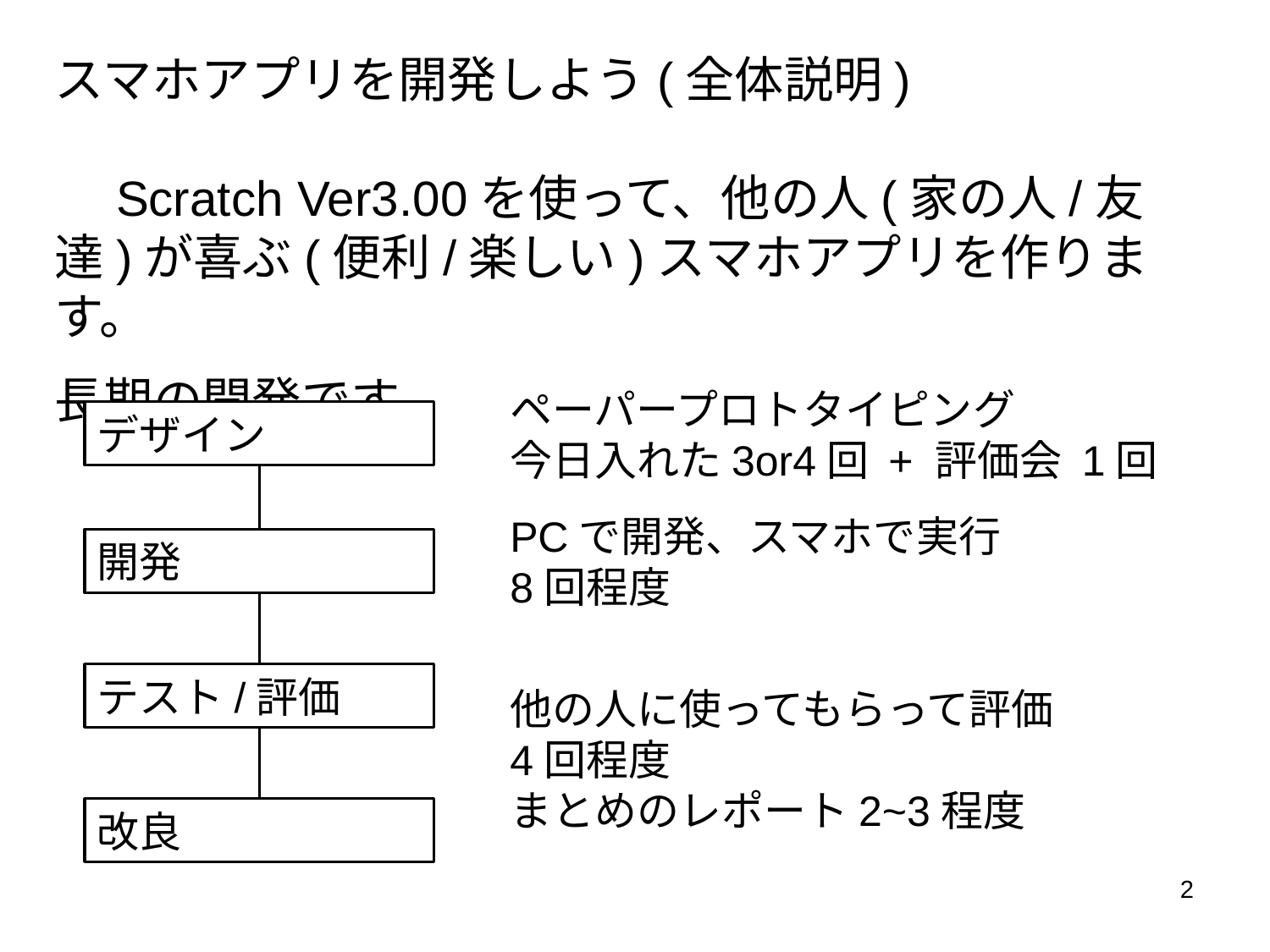

スマホアプリを開発しよう(全体説明)
　Scratch Ver3.00を使って、他の人(家の人/友達)が喜ぶ(便利/楽しい)スマホアプリを作ります。
長期の開発です。
ペーパープロトタイピング
今日入れた3or4回 + 評価会 1回
デザイン
PCで開発、スマホで実行
8回程度
開発
テスト/評価
他の人に使ってもらって評価
4回程度
まとめのレポート2~3程度
改良
2